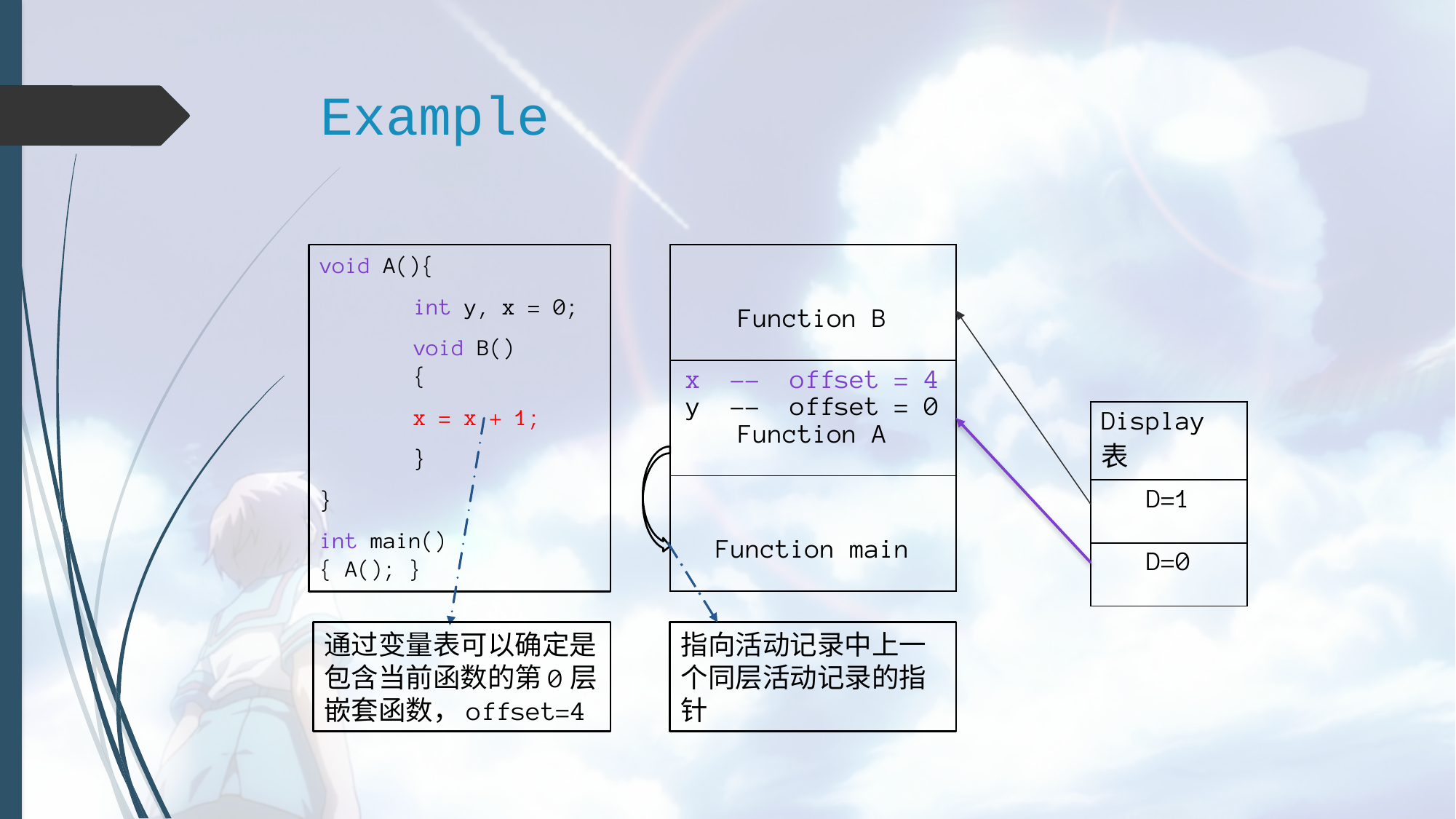

# Example
| Function B |
| --- |
| x -- offset = 4 y -- offset = 0 Function A |
| Function main |
void A(){
	int y, x = 0;
	void B()
	{
		x = x + 1;
	}
}
int main()
{ A(); }
| Display表 |
| --- |
| D=1 |
| D=0 |

通过变量表可以确定是包含当前函数的第0层嵌套函数，offset=4
指向活动记录中上一个同层活动记录的指针